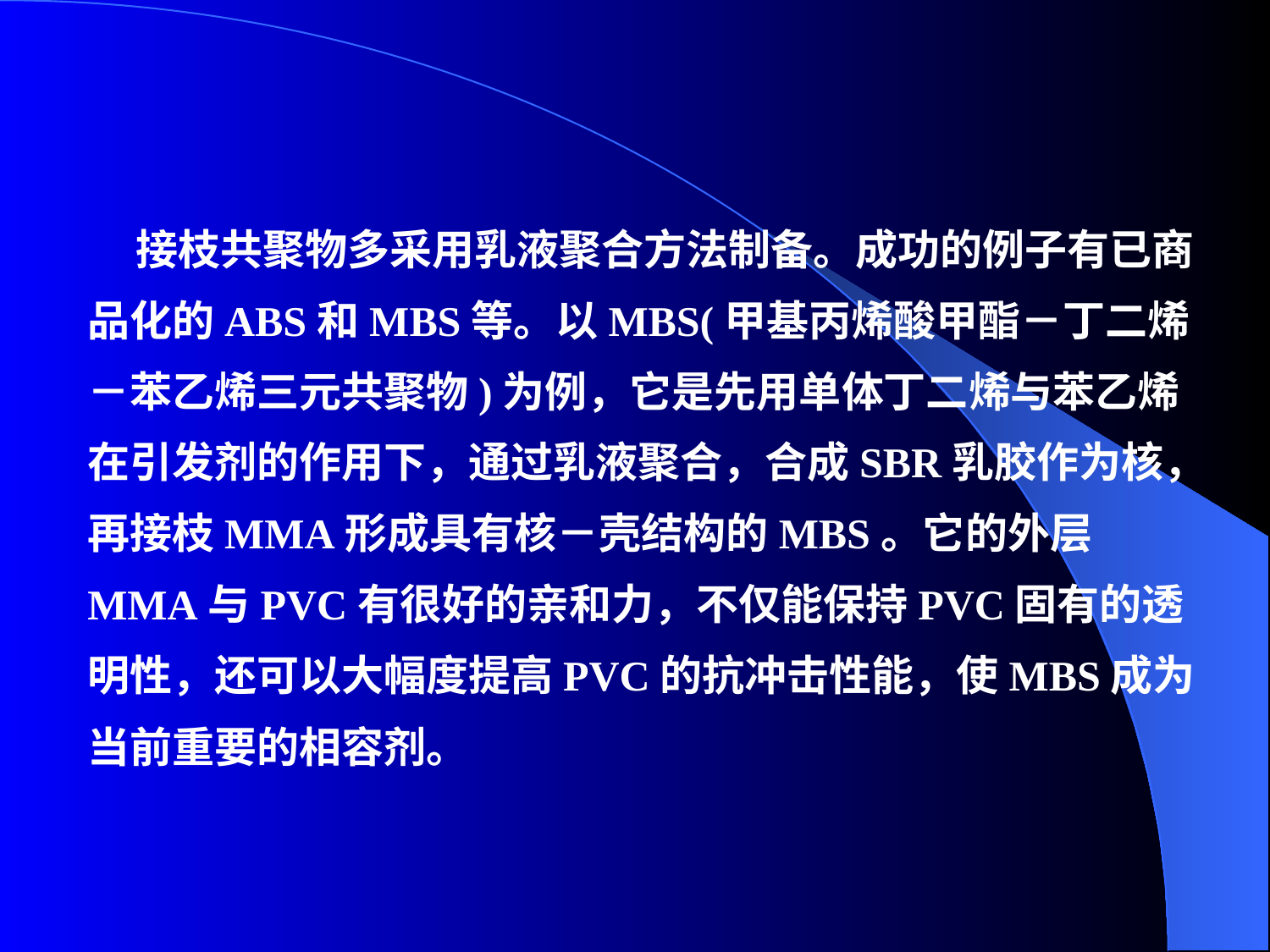

接枝共聚物多采用乳液聚合方法制备。成功的例子有已商品化的ABS和MBS等。以MBS(甲基丙烯酸甲酯－丁二烯－苯乙烯三元共聚物)为例，它是先用单体丁二烯与苯乙烯在引发剂的作用下，通过乳液聚合，合成SBR乳胶作为核，再接枝MMA形成具有核－壳结构的MBS。它的外层MMA与PVC有很好的亲和力，不仅能保持PVC固有的透明性，还可以大幅度提高PVC的抗冲击性能，使MBS成为当前重要的相容剂。